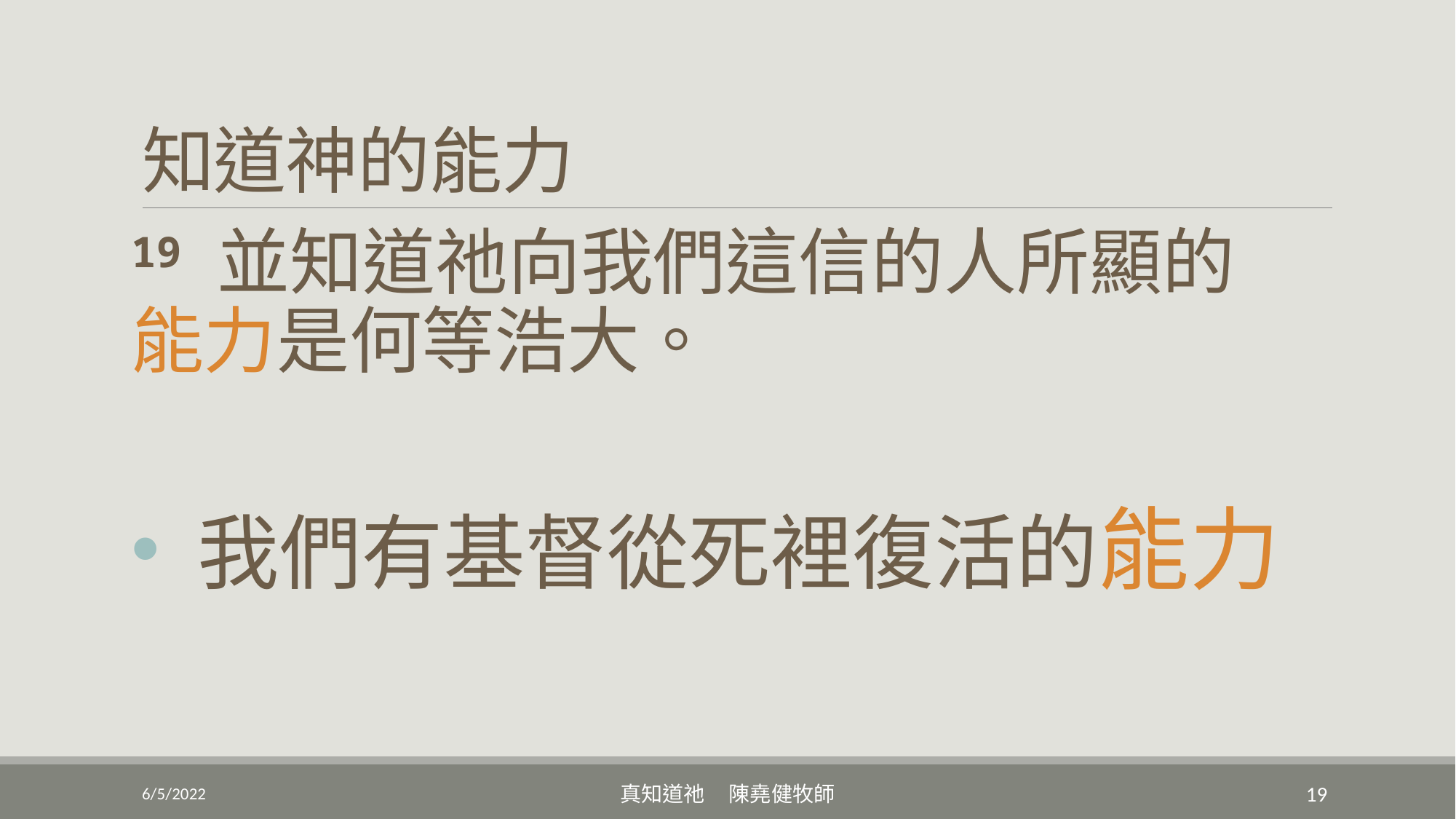

# 知道神的能力
19 並知道祂向我們這信的人所顯的
能力是何等浩大。

 我們有基督從死裡復活的能力

6/5/2022
真知道祂     陳堯健牧師
19